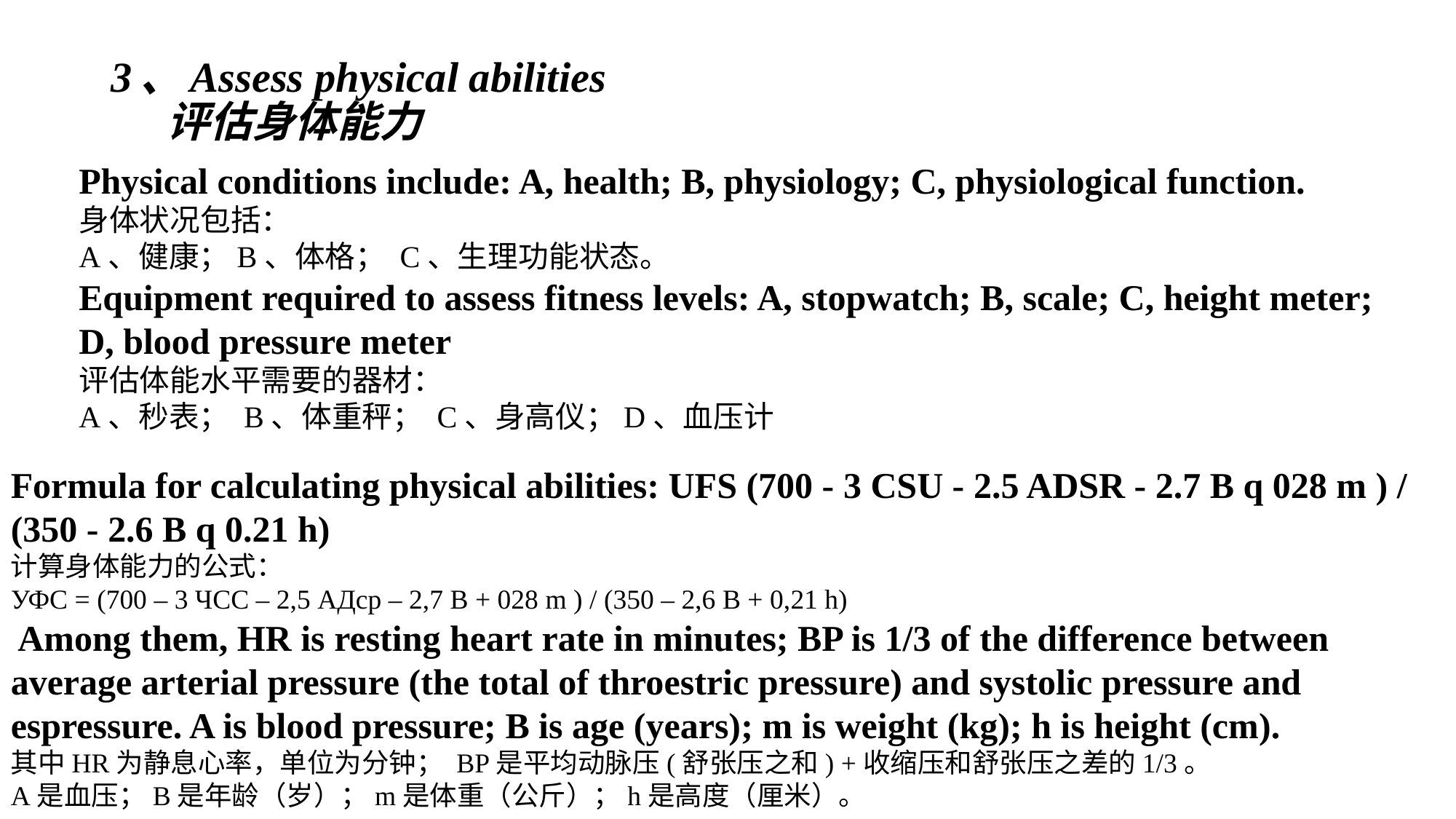

# 3、Assess physical abilities
     评估身体能力
Physical conditions include: A, health; B, physiology; C, physiological function.
身体状况包括：
A、健康；B、体格； C、生理功能状态。
Equipment required to assess fitness levels: A, stopwatch; B, scale; C, height meter;
D, blood pressure meter
评估体能水平需要的器材：
A、秒表； B、体重秤； C、身高仪；D、血压计
Formula for calculating physical abilities: UFS (700 - 3 CSU - 2.5 ADSR - 2.7 B q 028 m ) / (350 - 2.6 B q 0.21 h)
计算身体能力的公式：
УФС = (700 – 3 ЧСС – 2,5 АДср – 2,7 В + 028 m ) / (350 – 2,6 В + 0,21 h)
 Among them, HR is resting heart rate in minutes; BP is 1/3 of the difference between average arterial pressure (the total of throestric pressure) and systolic pressure and espressure. A is blood pressure; B is age (years); m is weight (kg); h is height (cm).
其中HR为静息心率，单位为分钟； BP是平均动脉压(舒张压之和) +收缩压和舒张压之差的1/3。
A是血压；B是年龄（岁）；m是体重（公斤）；h是高度（厘米）。